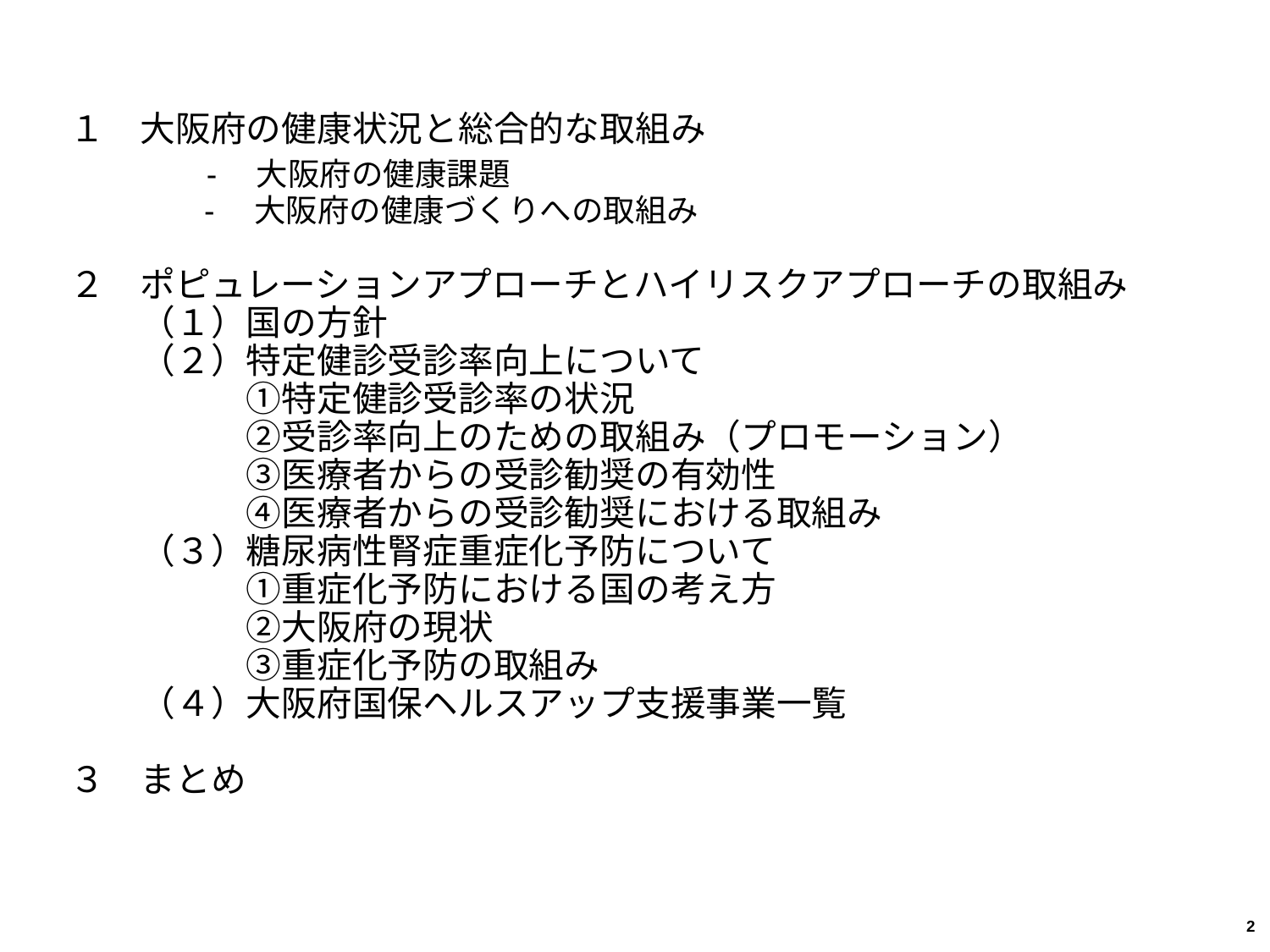

１　大阪府の健康状況と総合的な取組み
　　　-　大阪府の健康課題
　　　　-　大阪府の健康づくりへの取組み

２　ポピュレーションアプローチとハイリスクアプローチの取組み
　　（１）国の方針
　　（２）特定健診受診率向上について
　　　　　①特定健診受診率の状況
　　　　　②受診率向上のための取組み（プロモーション）
　　　　　③医療者からの受診勧奨の有効性
　　　　　④医療者からの受診勧奨における取組み
　　（３）糖尿病性腎症重症化予防について
　　　　　①重症化予防における国の考え方
　　　　　②大阪府の現状
　　　　　③重症化予防の取組み
　　（４）大阪府国保ヘルスアップ支援事業一覧

３　まとめ
2